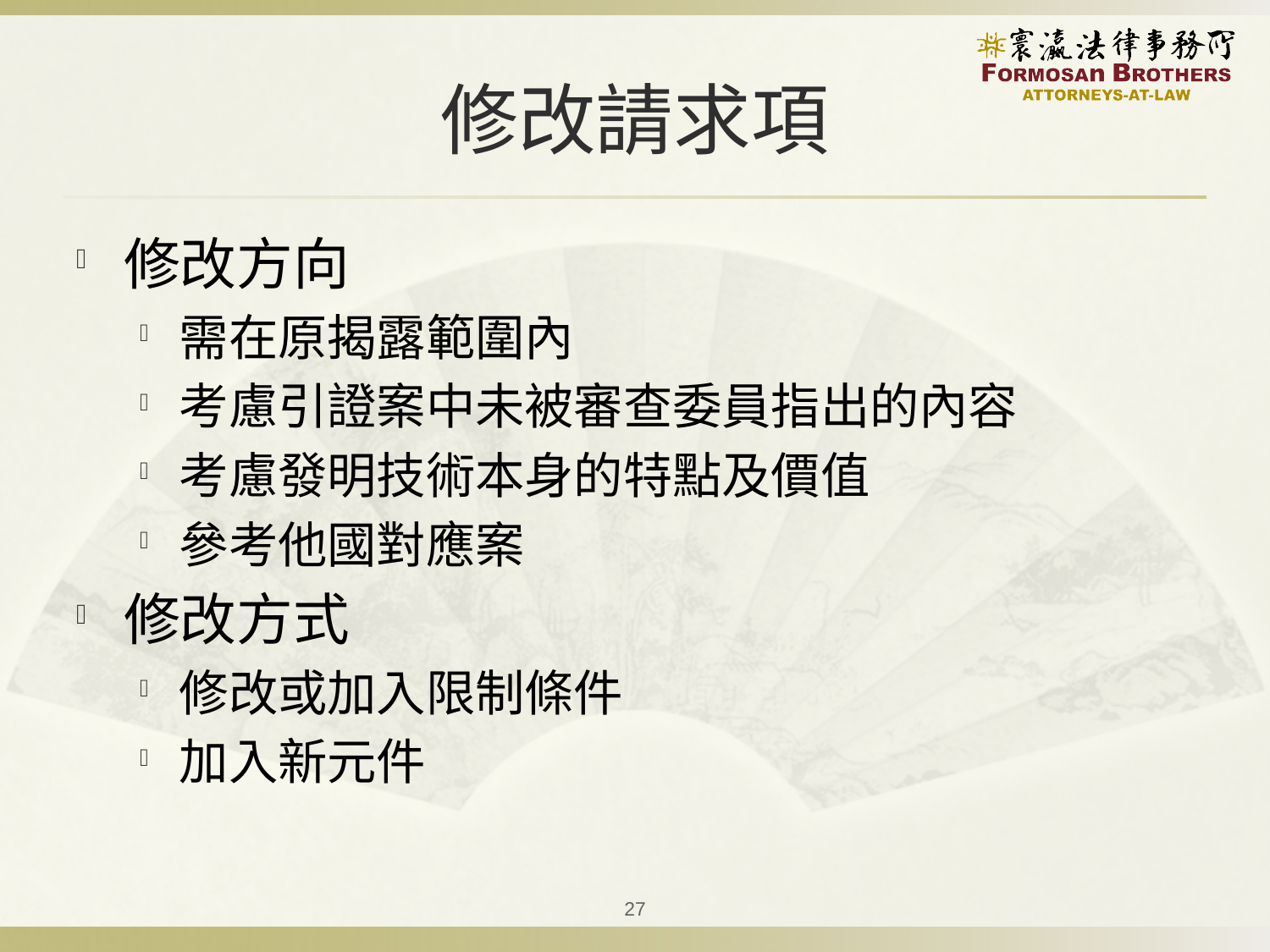

# 修改請求項
修改方向
需在原揭露範圍內
考慮引證案中未被審查委員指出的內容
考慮發明技術本身的特點及價值
參考他國對應案
修改方式
修改或加入限制條件
加入新元件
27